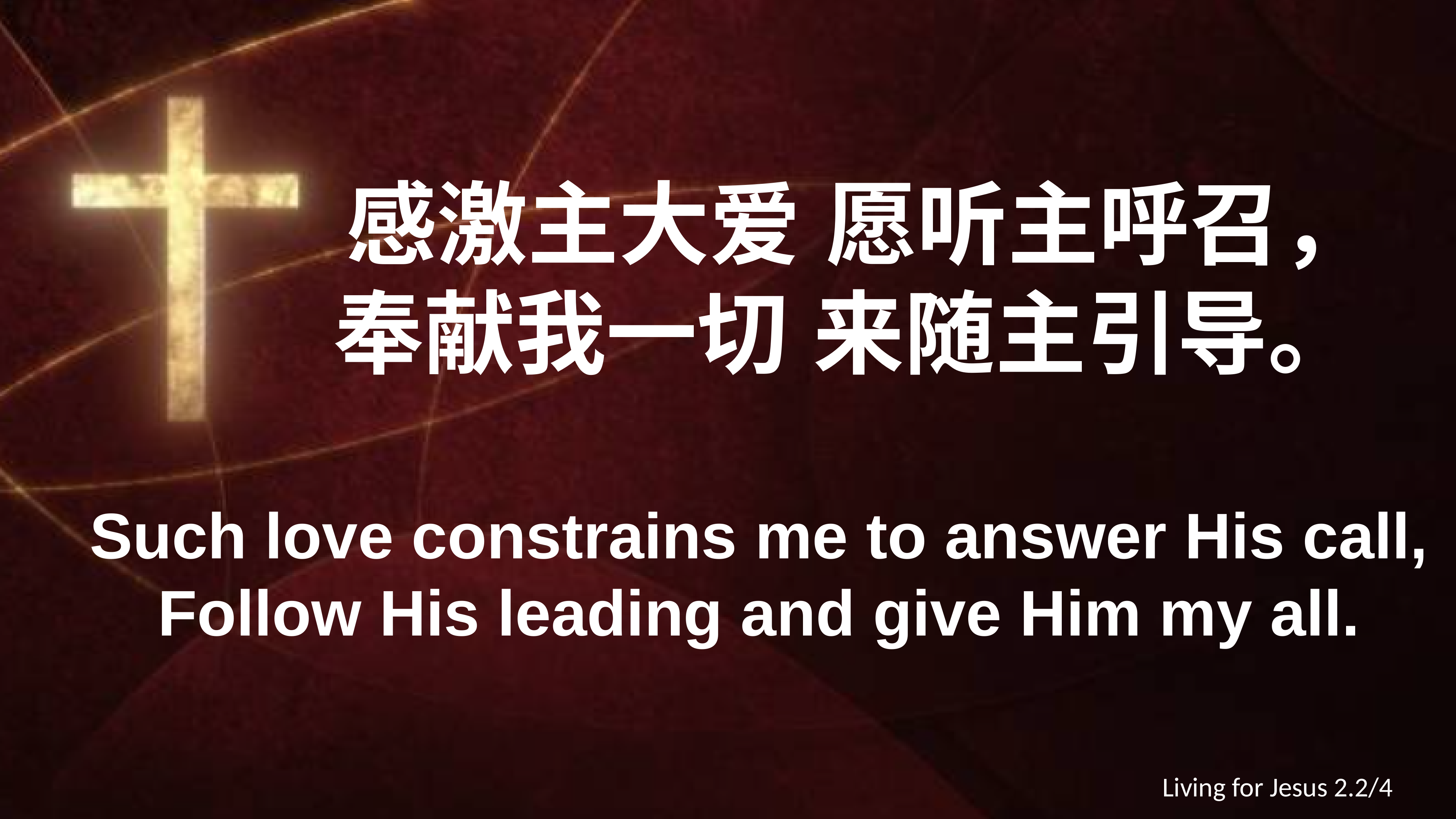

感激主大爱 愿听主呼召，
      奉献我一切 来随主引导。

Such love constrains me to answer His call,
Follow His leading and give Him my all.
Living for Jesus 2.2/4